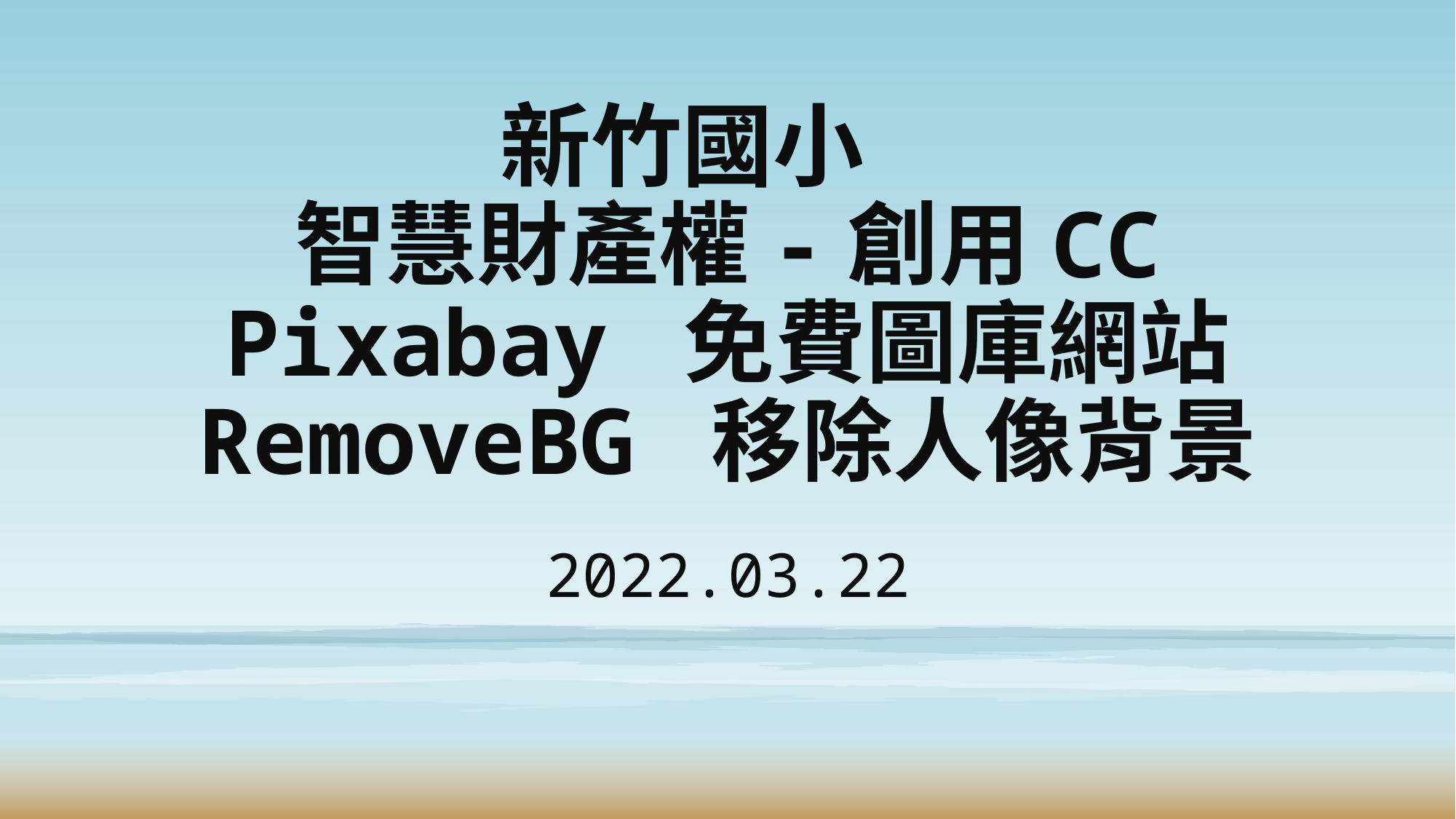

新竹國小
智慧財產權-創用CC
Pixabay 免費圖庫網站
RemoveBG 移除人像背景
2022.03.22